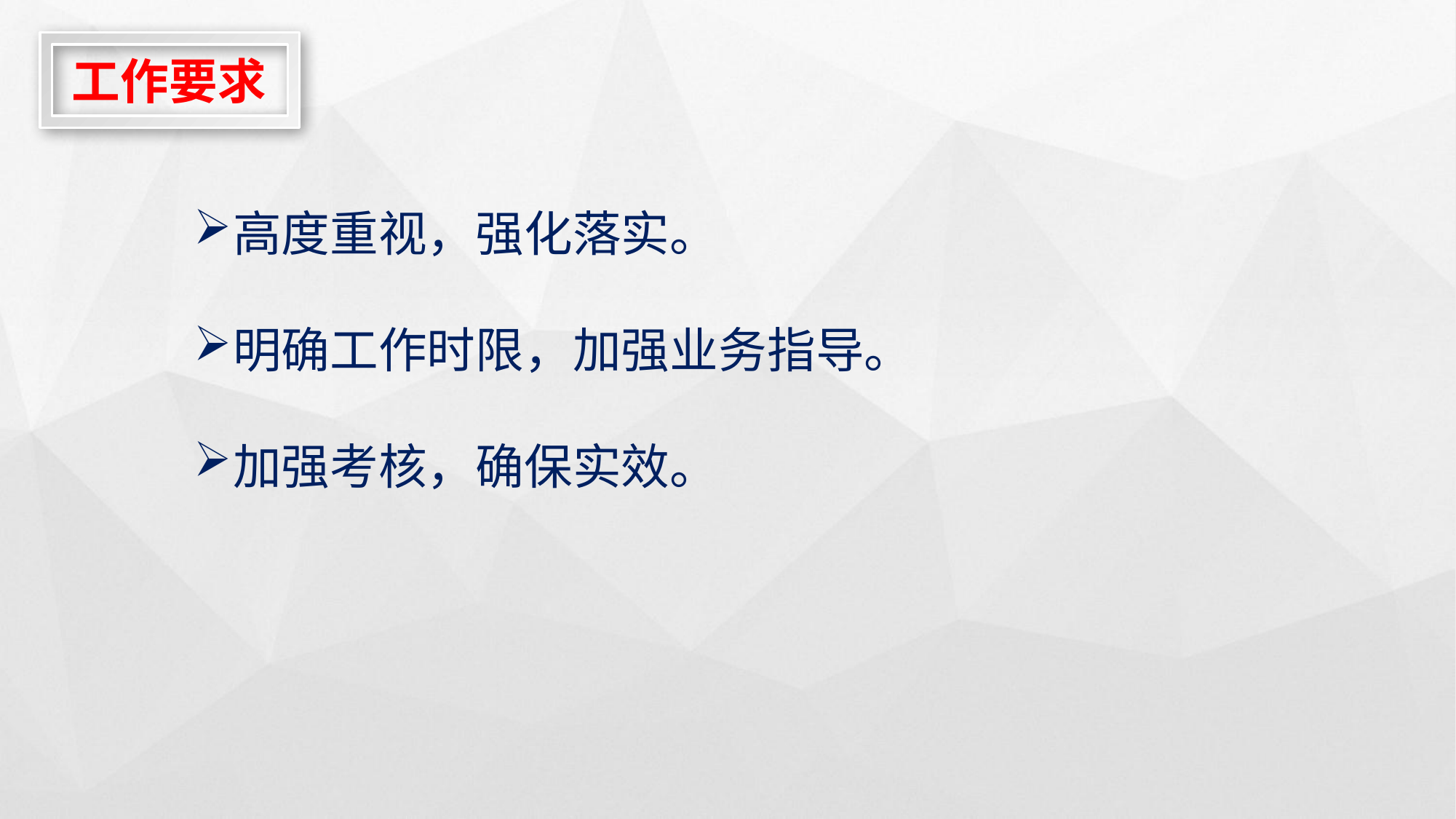

工作要求
高度重视，强化落实。

明确工作时限，加强业务指导。

加强考核，确保实效。